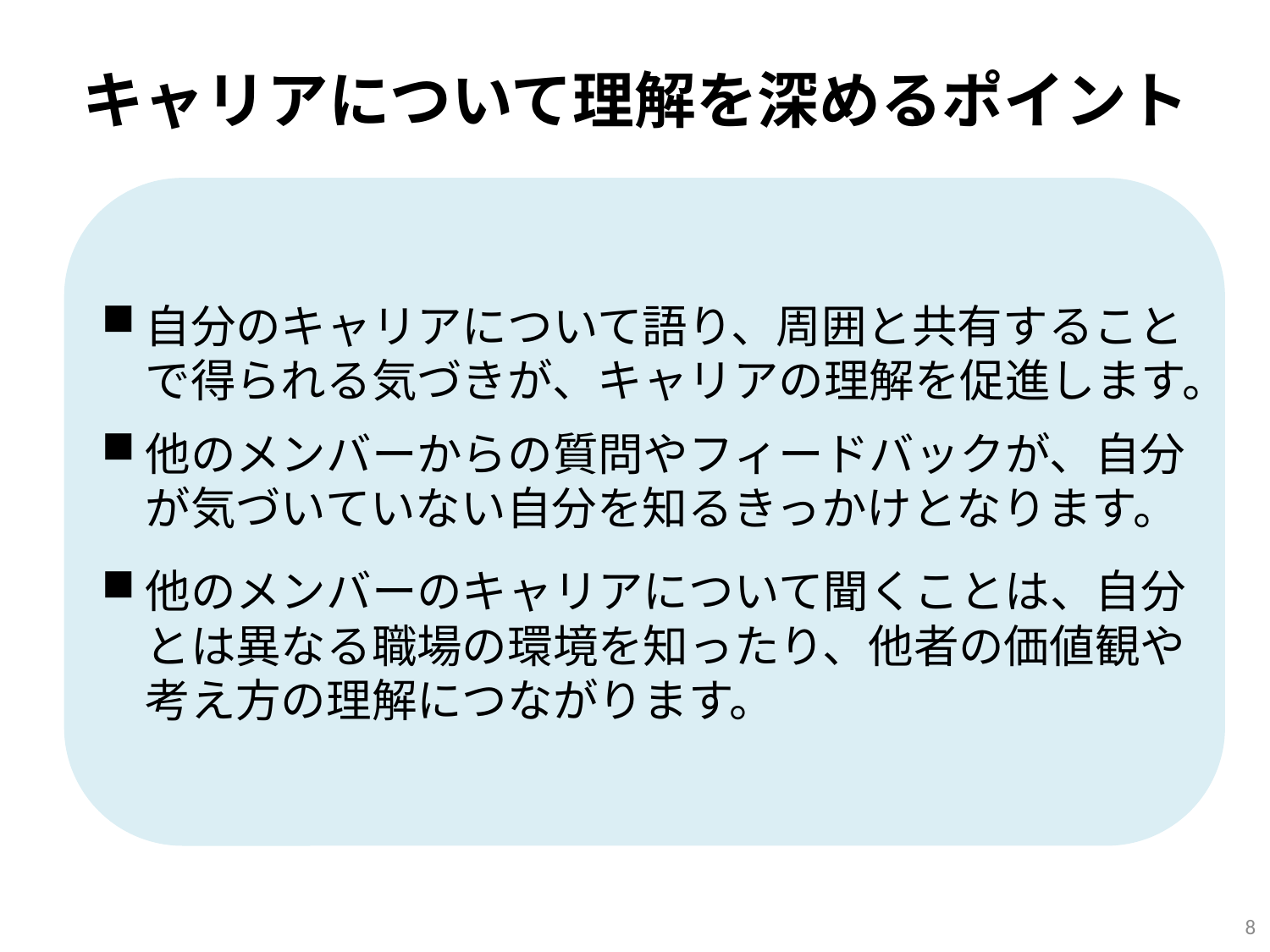

# キャリアについて理解を深めるポイント

自分のキャリアについて語り、周囲と共有することで得られる気づきが、キャリアの理解を促進します。
他のメンバーからの質問やフィードバックが、自分が気づいていない自分を知るきっかけとなります。
他のメンバーのキャリアについて聞くことは、自分とは異なる職場の環境を知ったり、他者の価値観や考え方の理解につながります。
8